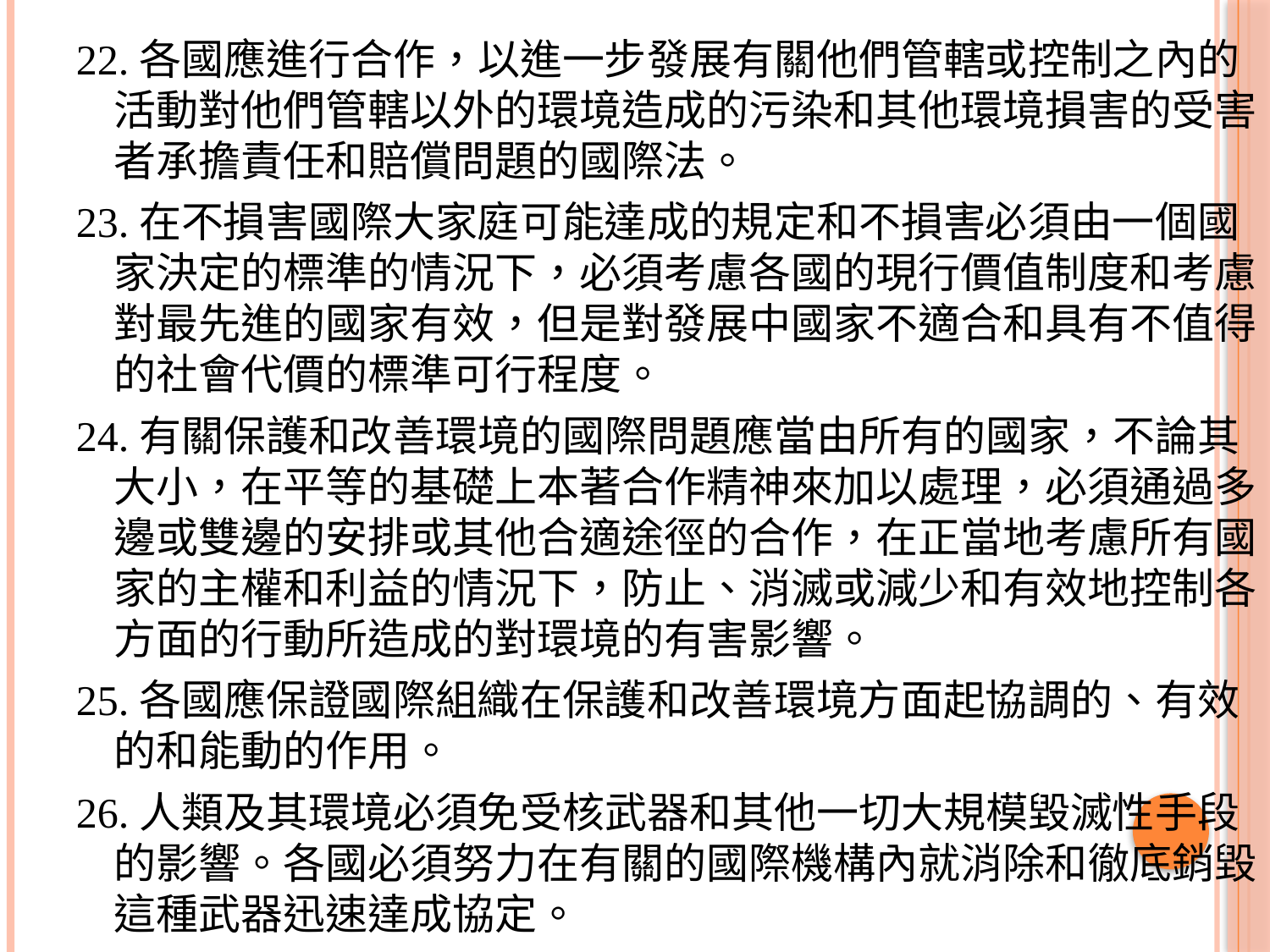

22.各國應進行合作，以進一步發展有關他們管轄或控制之內的活動對他們管轄以外的環境造成的污染和其他環境損害的受害者承擔責任和賠償問題的國際法。
23.在不損害國際大家庭可能達成的規定和不損害必須由一個國家決定的標準的情況下，必須考慮各國的現行價值制度和考慮對最先進的國家有效，但是對發展中國家不適合和具有不值得的社會代價的標準可行程度。
24.有關保護和改善環境的國際問題應當由所有的國家，不論其大小，在平等的基礎上本著合作精神來加以處理，必須通過多邊或雙邊的安排或其他合適途徑的合作，在正當地考慮所有國家的主權和利益的情況下，防止、消滅或減少和有效地控制各方面的行動所造成的對環境的有害影響。
25.各國應保證國際組織在保護和改善環境方面起協調的、有效的和能動的作用。
26.人類及其環境必須免受核武器和其他一切大規模毀滅性手段的影響。各國必須努力在有關的國際機構內就消除和徹底銷毀這種武器迅速達成協定。